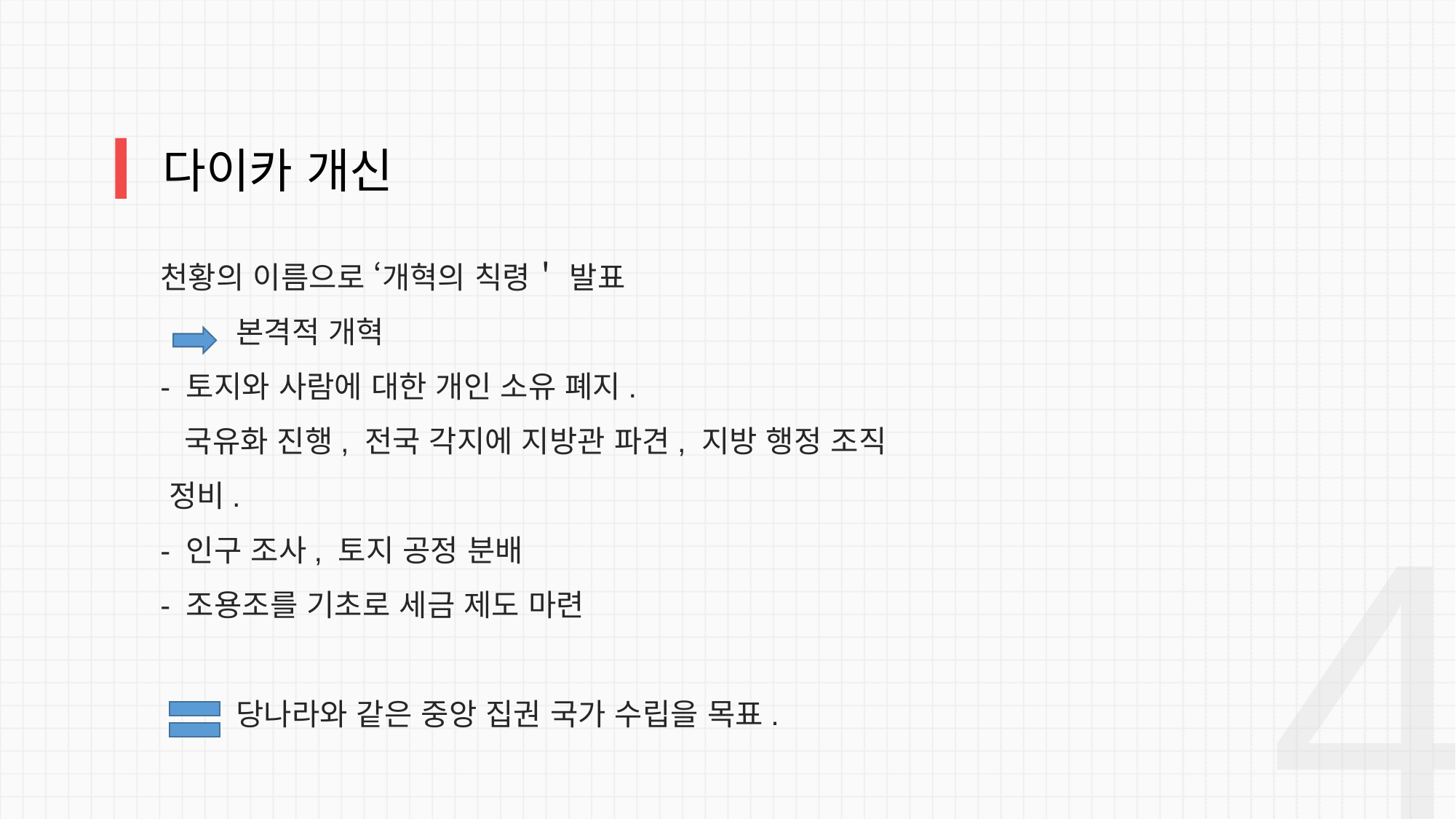

다이카 개신

천황의 이름으로 ‘개혁의 칙령＇ 발표
        본격적 개혁
- 토지와 사람에 대한 개인 소유 폐지.
  국유화 진행, 전국 각지에 지방관 파견, 지방 행정 조직        정비.
- 인구 조사, 토지 공정 분배
- 조용조를 기초로 세금 제도 마련

        당나라와 같은 중앙 집권 국가 수립을 목표.

4